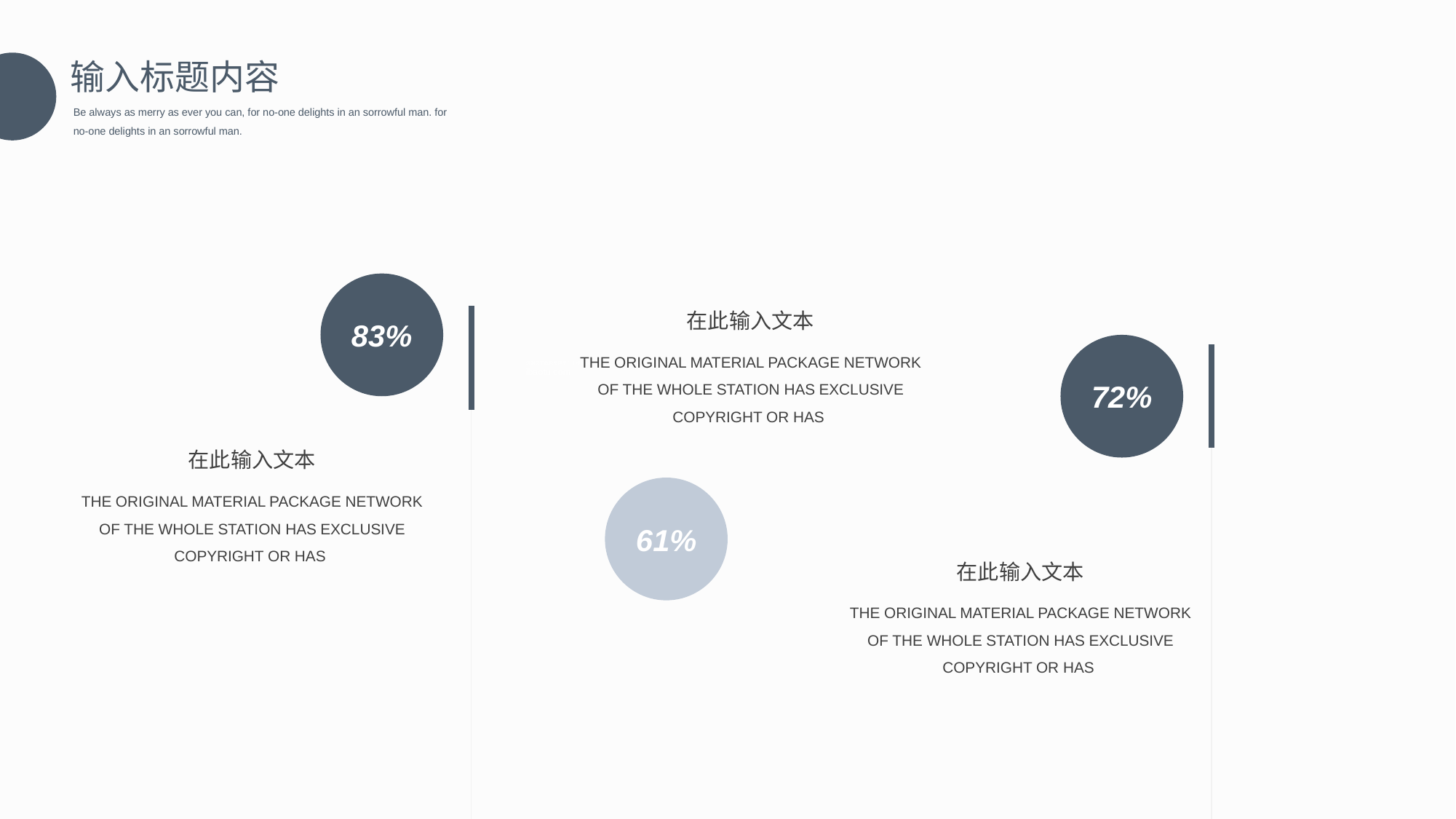

输入标题内容

Be always as merry as ever you can, for no-one delights in an sorrowful man. for no-one delights in an sorrowful man.
83%
在此输入文本
THE ORIGINAL MATERIAL PACKAGE NETWORK OF THE WHOLE STATION HAS EXCLUSIVE COPYRIGHT OR HAS
在此输入文本
THE ORIGINAL MATERIAL PACKAGE NETWORK OF THE WHOLE STATION HAS EXCLUSIVE COPYRIGHT OR HAS
61%
72%
在此输入文本
THE ORIGINAL MATERIAL PACKAGE NETWORK OF THE WHOLE STATION HAS EXCLUSIVE COPYRIGHT OR HAS